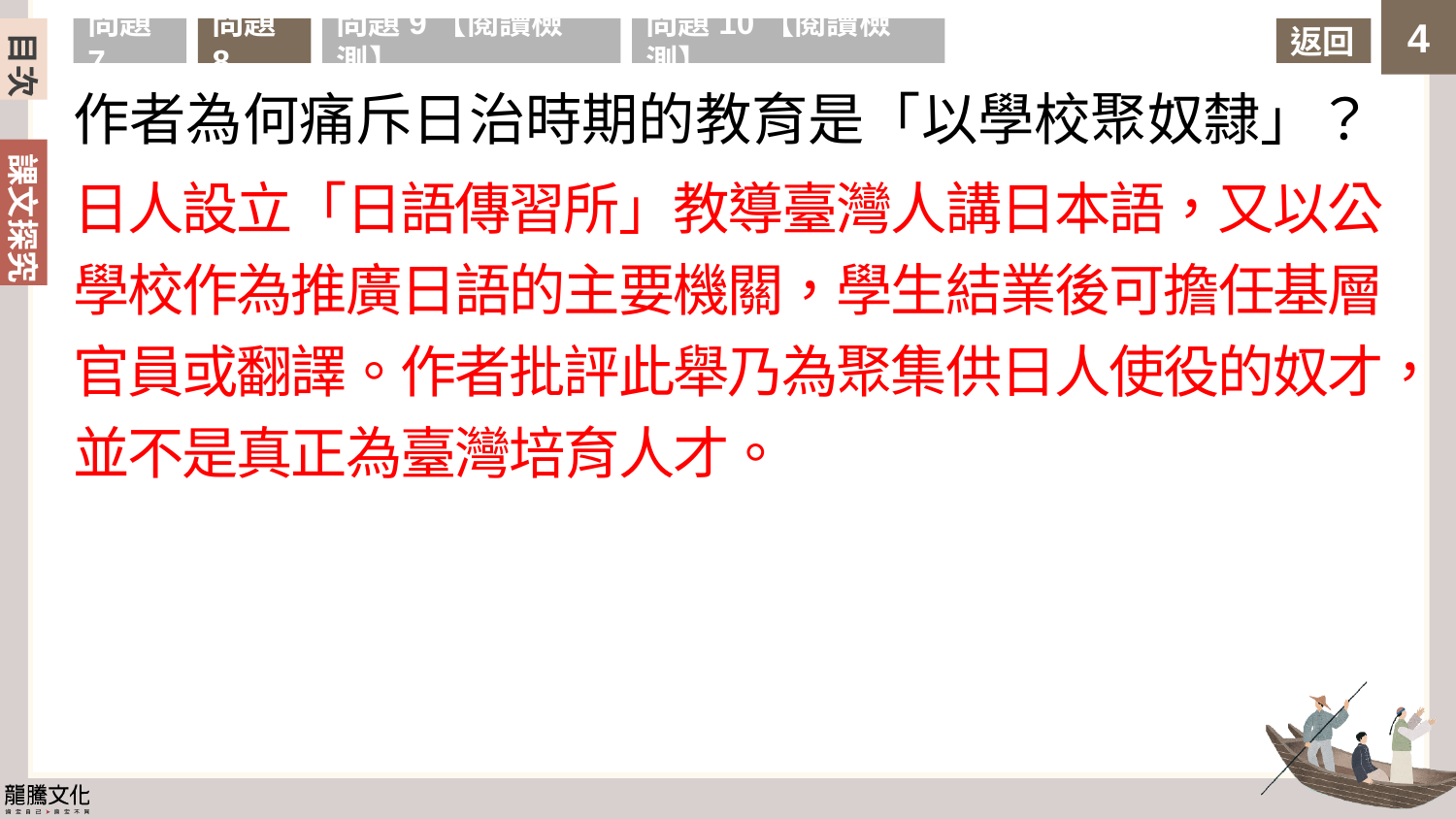

目次
問題7
問題8
問題9【閱讀檢測】
問題10【閱讀檢測】
返回
作者為何痛斥日治時期的教育是「以學校聚奴隸」？
日人設立「日語傳習所」教導臺灣人講日本語，又以公學校作為推廣日語的主要機關，學生結業後可擔任基層官員或翻譯。作者批評此舉乃為聚集供日人使役的奴才，並不是真正為臺灣培育人才。